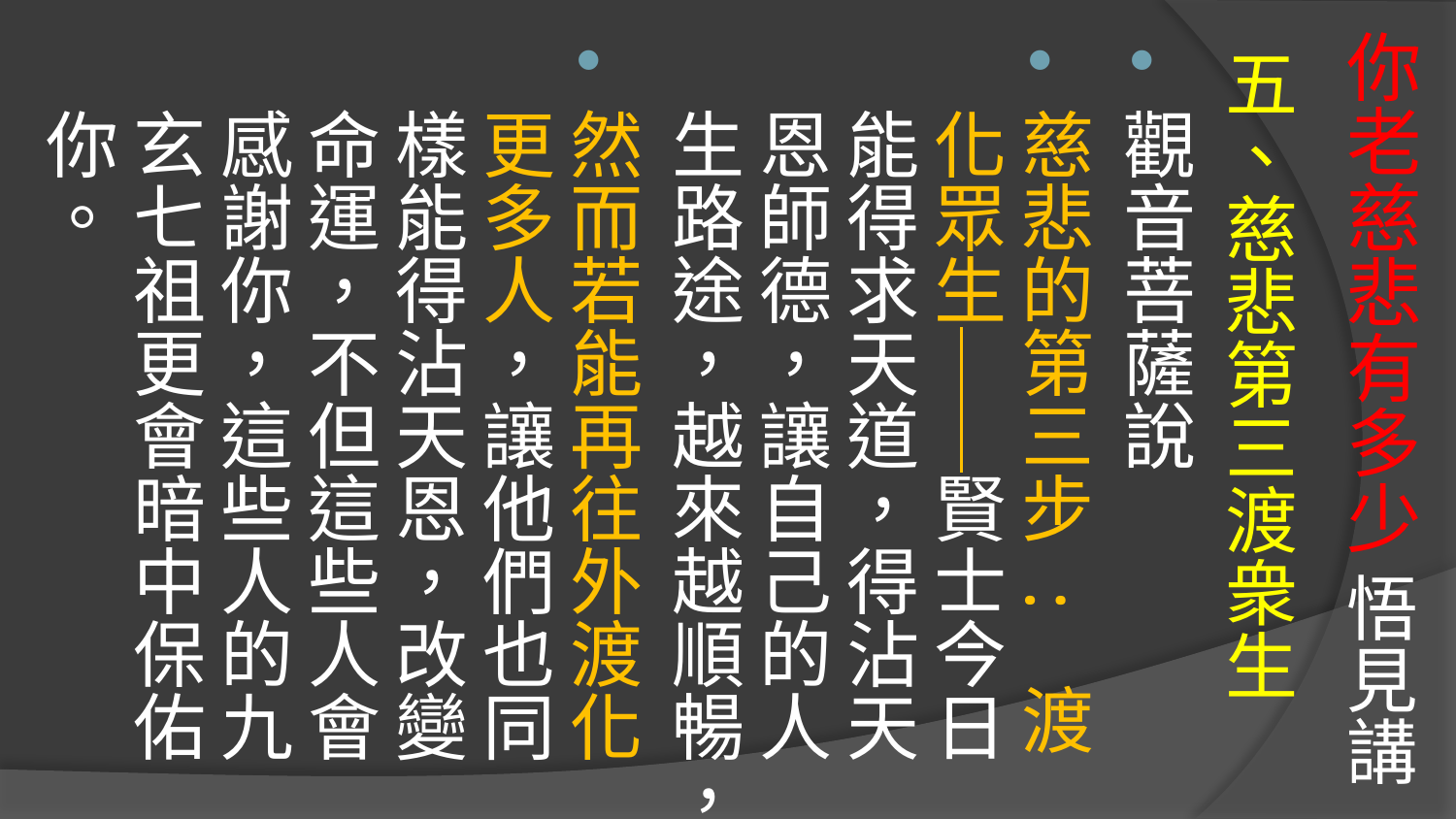

# 你老慈悲有多少 悟見講
五、慈悲第三渡衆生
觀音菩薩說
慈悲的第三步 : 渡化眾生──賢士今日能得求天道，得沾天恩師德，讓自己的人生路途，越來越順暢，
然而若能再往外渡化更多人，讓他們也同樣能得沾天恩，改變命運，不但這些人會感謝你，這些人的九玄七祖更會暗中保佑你。